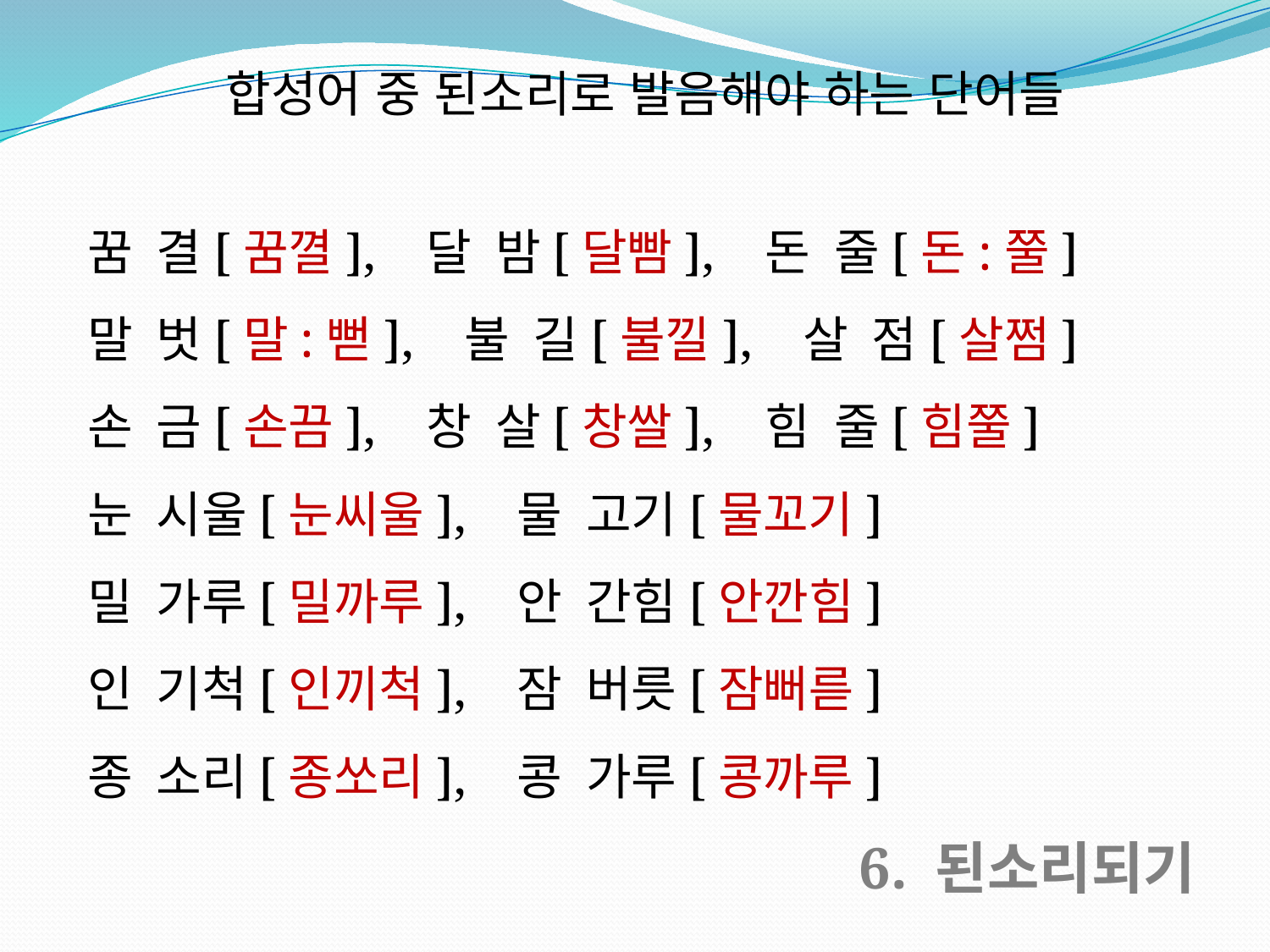

합성어 중 된소리로 발음해야 하는 단어들
꿈­결[꿈껼],   달­밤[달빰],   돈­줄[돈:쭐]
말­벗[말:뻗],   불­길[불낄],   살­점[살쩜]
손­금[손끔],   창­살[창쌀],   힘­줄[힘쭐]
눈­시울[눈씨울],   물­고기[물꼬기]
밀­가루[밀까루],   안­간힘[안깐힘]
인­기척[인끼척],   잠­버릇[잠뻐륻]
종­소리[종쏘리],   콩­가루[콩까루]

6. 된소리되기